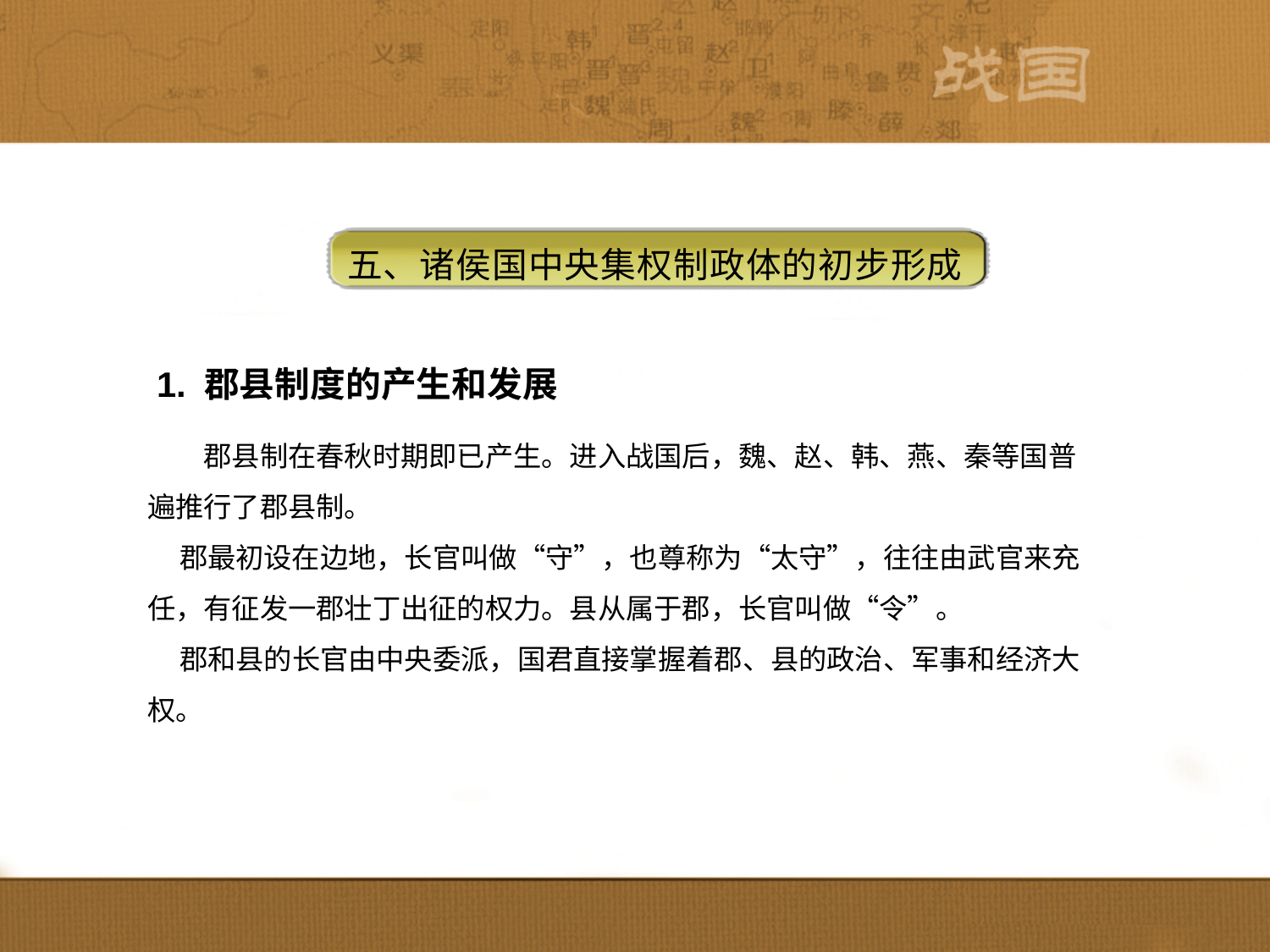

五、诸侯国中央集权制政体的初步形成
1. 郡县制度的产生和发展
　　郡县制在春秋时期即已产生。进入战国后，魏、赵、韩、燕、秦等国普遍推行了郡县制。
    郡最初设在边地，长官叫做“守”，也尊称为“太守”，往往由武官来充任，有征发一郡壮丁出征的权力。县从属于郡，长官叫做“令”。
    郡和县的长官由中央委派，国君直接掌握着郡、县的政治、军事和经济大权。